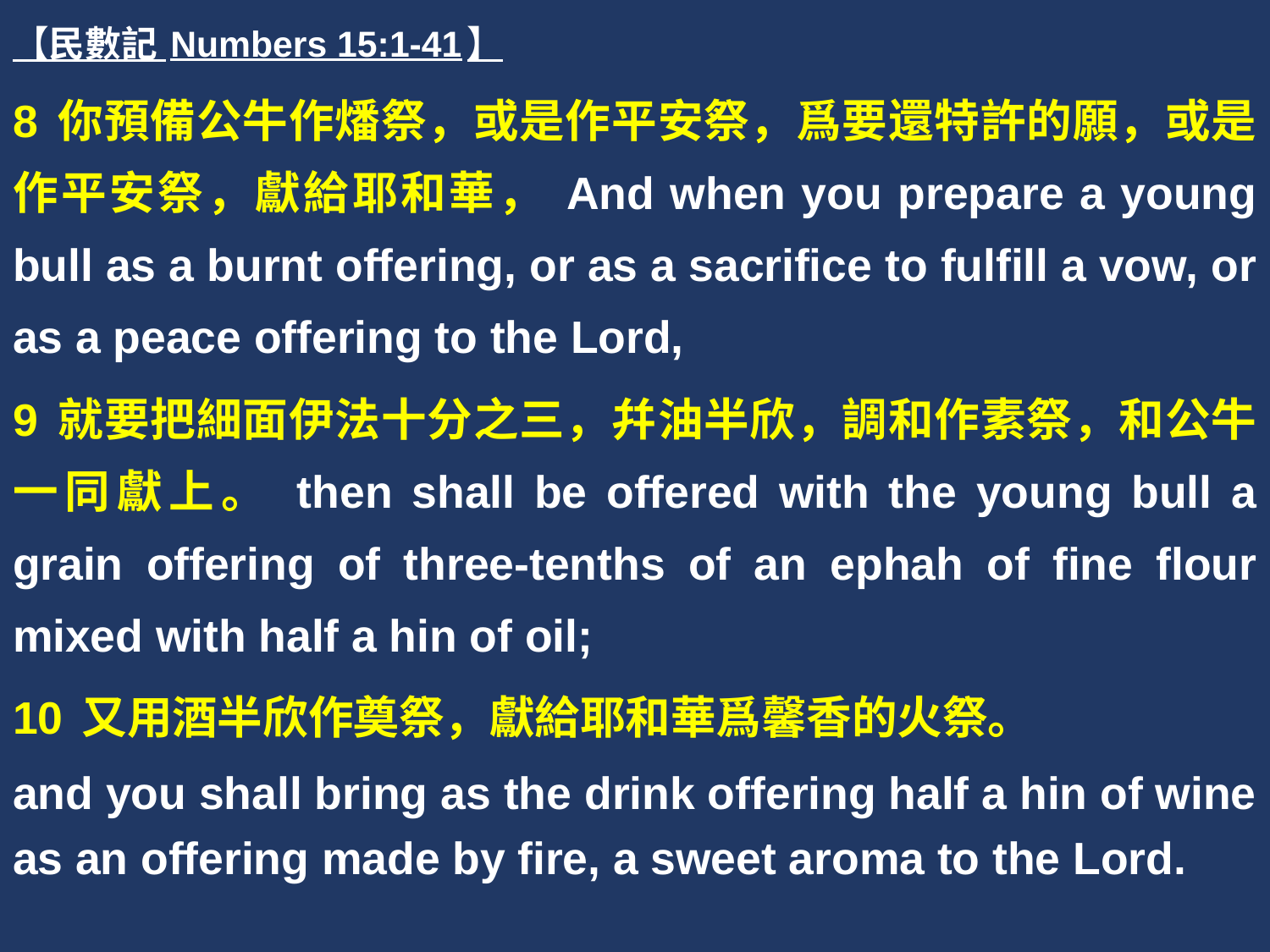

【民數記 Numbers 15:1-41】
8 你預備公牛作燔祭，或是作平安祭，爲要還特許的願，或是作平安祭，獻給耶和華， And when you prepare a young bull as a burnt offering, or as a sacrifice to fulfill a vow, or as a peace offering to the Lord,
9 就要把細面伊法十分之三，幷油半欣，調和作素祭，和公牛一同獻上。 then shall be offered with the young bull a grain offering of three-tenths of an ephah of fine flour mixed with half a hin of oil;
10 又用酒半欣作奠祭，獻給耶和華爲馨香的火祭。
and you shall bring as the drink offering half a hin of wine as an offering made by fire, a sweet aroma to the Lord.